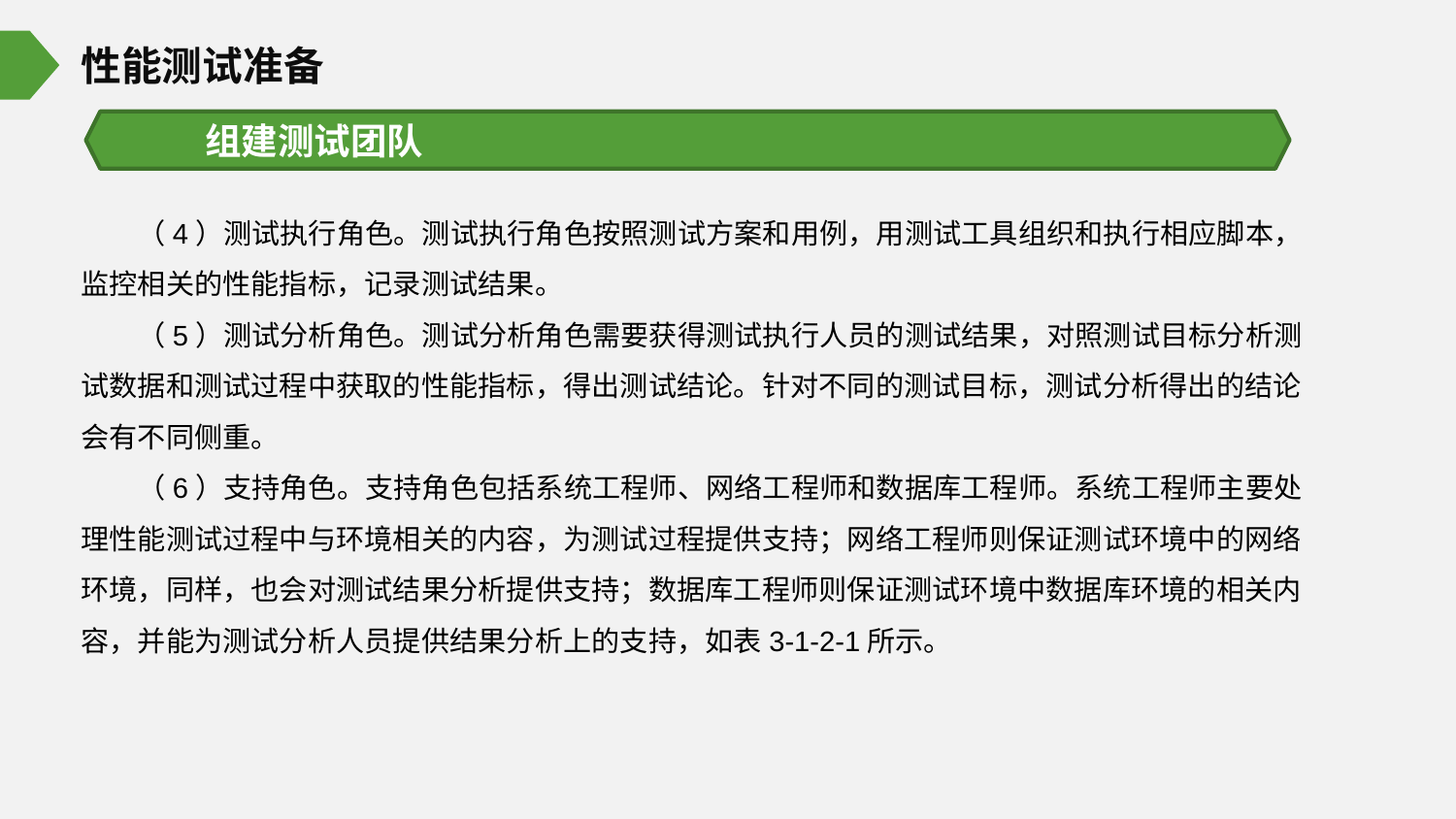

性能测试准备
组建测试团队
（4）测试执行角色。测试执行角色按照测试方案和用例，用测试工具组织和执行相应脚本，监控相关的性能指标，记录测试结果。
（5）测试分析角色。测试分析角色需要获得测试执行人员的测试结果，对照测试目标分析测试数据和测试过程中获取的性能指标，得出测试结论。针对不同的测试目标，测试分析得出的结论会有不同侧重。
（6）支持角色。支持角色包括系统工程师、网络工程师和数据库工程师。系统工程师主要处理性能测试过程中与环境相关的内容，为测试过程提供支持；网络工程师则保证测试环境中的网络环境，同样，也会对测试结果分析提供支持；数据库工程师则保证测试环境中数据库环境的相关内容，并能为测试分析人员提供结果分析上的支持，如表3-1-2-1所示。